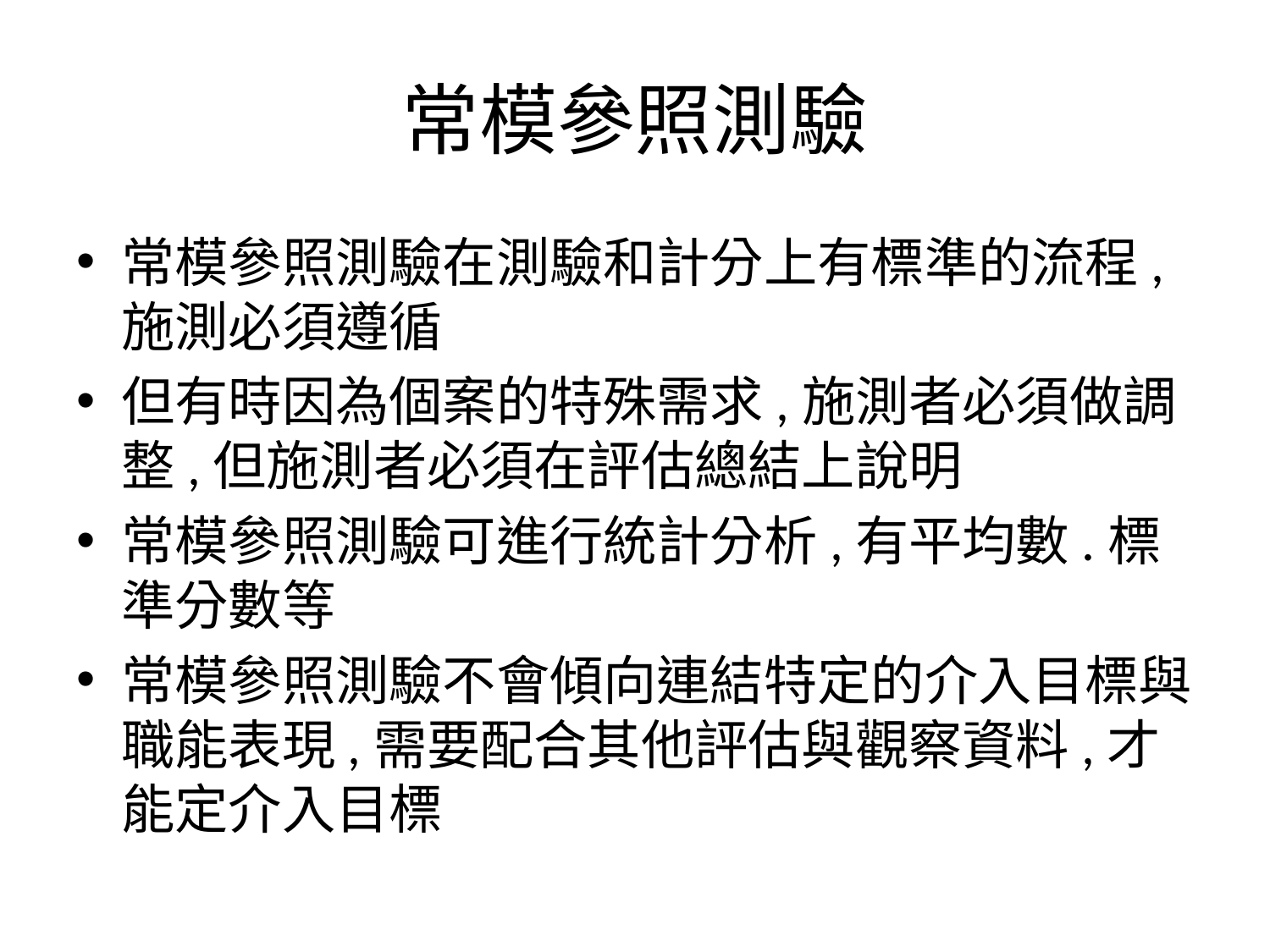

# 常模參照測驗
常模參照測驗在測驗和計分上有標準的流程,施測必須遵循
但有時因為個案的特殊需求,施測者必須做調整,但施測者必須在評估總結上說明
常模參照測驗可進行統計分析,有平均數.標準分數等
常模參照測驗不會傾向連結特定的介入目標與職能表現,需要配合其他評估與觀察資料,才能定介入目標